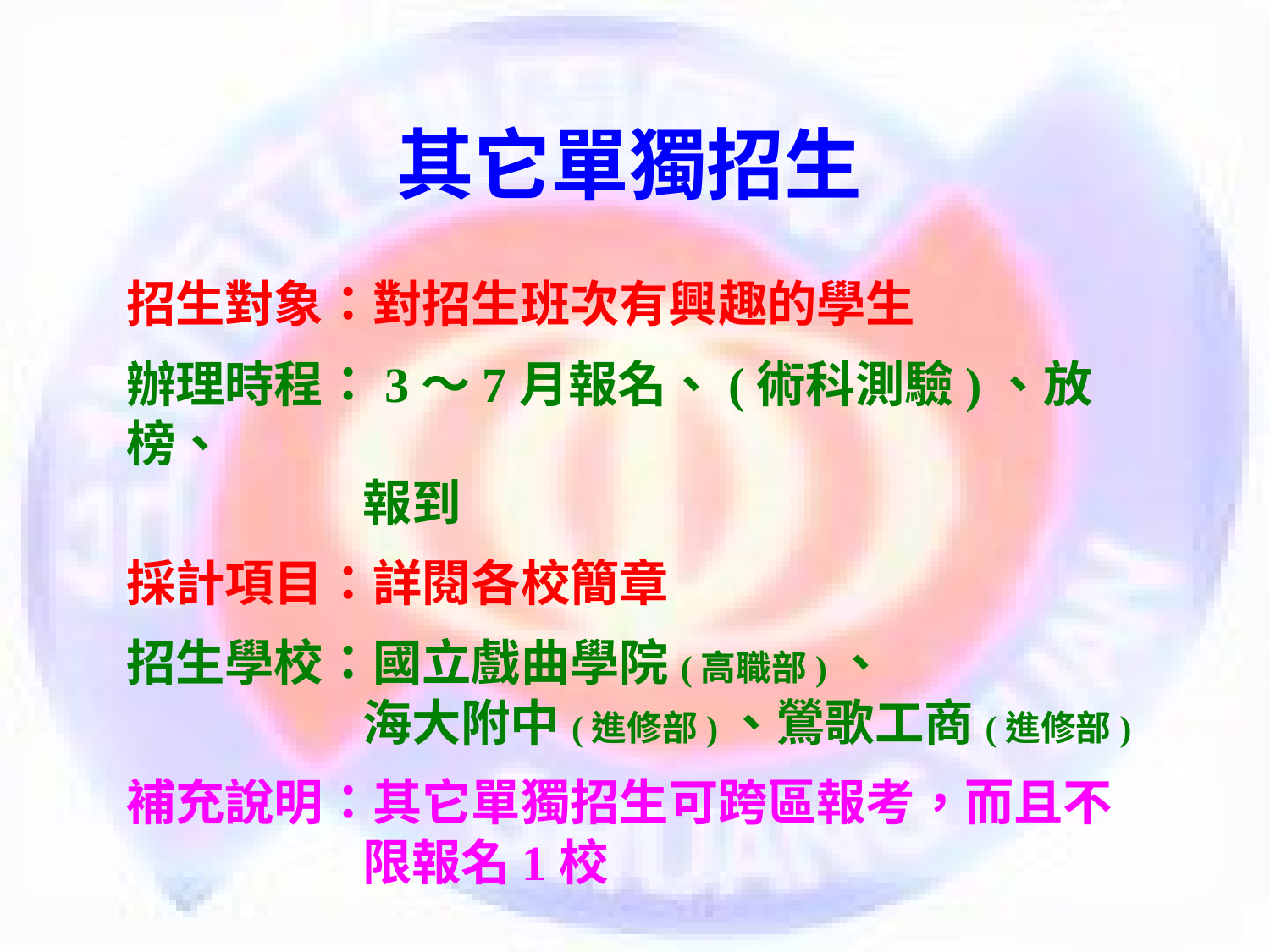

其它單獨招生
招生對象：對招生班次有興趣的學生
辦理時程：3～7月報名、(術科測驗)、放榜、
                    報到
採計項目：詳閱各校簡章
招生學校：國立戲曲學院(高職部)、
                    海大附中(進修部)、鶯歌工商(進修部)
補充說明：其它單獨招生可跨區報考，而且不
                    限報名1校